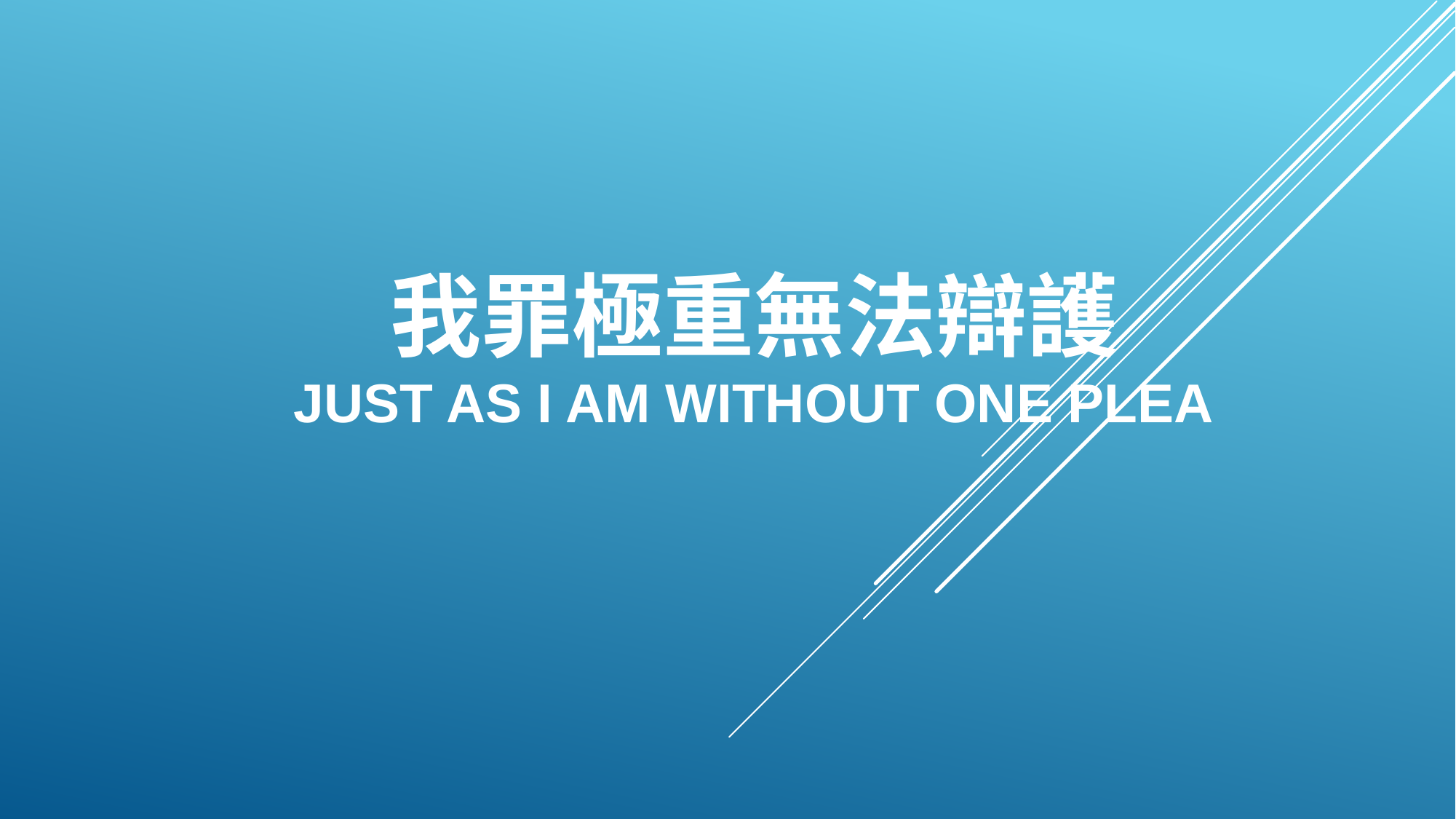

# 我罪極重無法辯護 just as I am without one plea